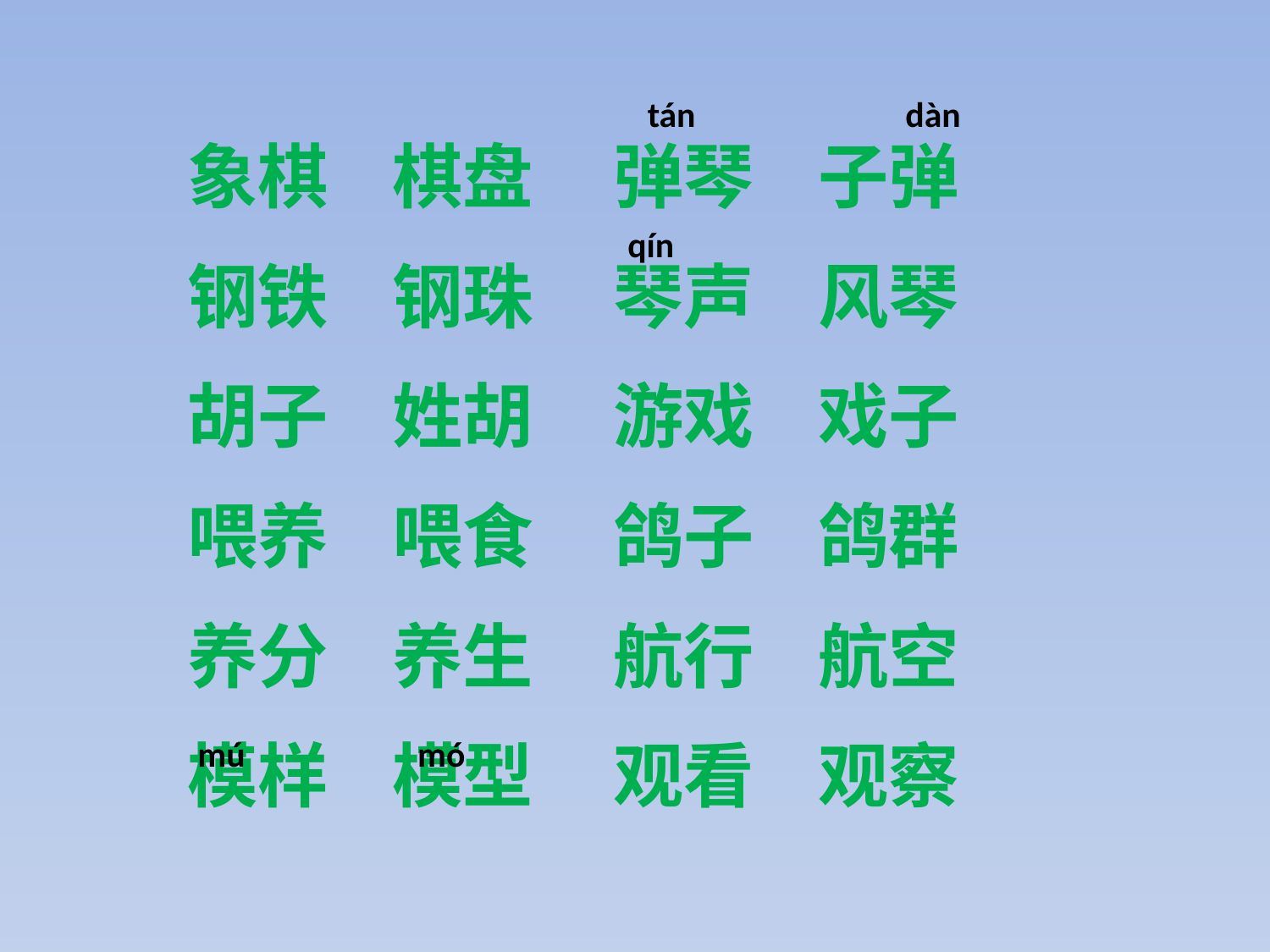

tán
dàn
象棋    棋盘     弹琴    子弹
钢铁    钢珠     琴声    风琴
胡子    姓胡     游戏    戏子
喂养    喂食     鸽子    鸽群
养分    养生     航行    航空
模样    模型     观看    观察
qín
mú
mó